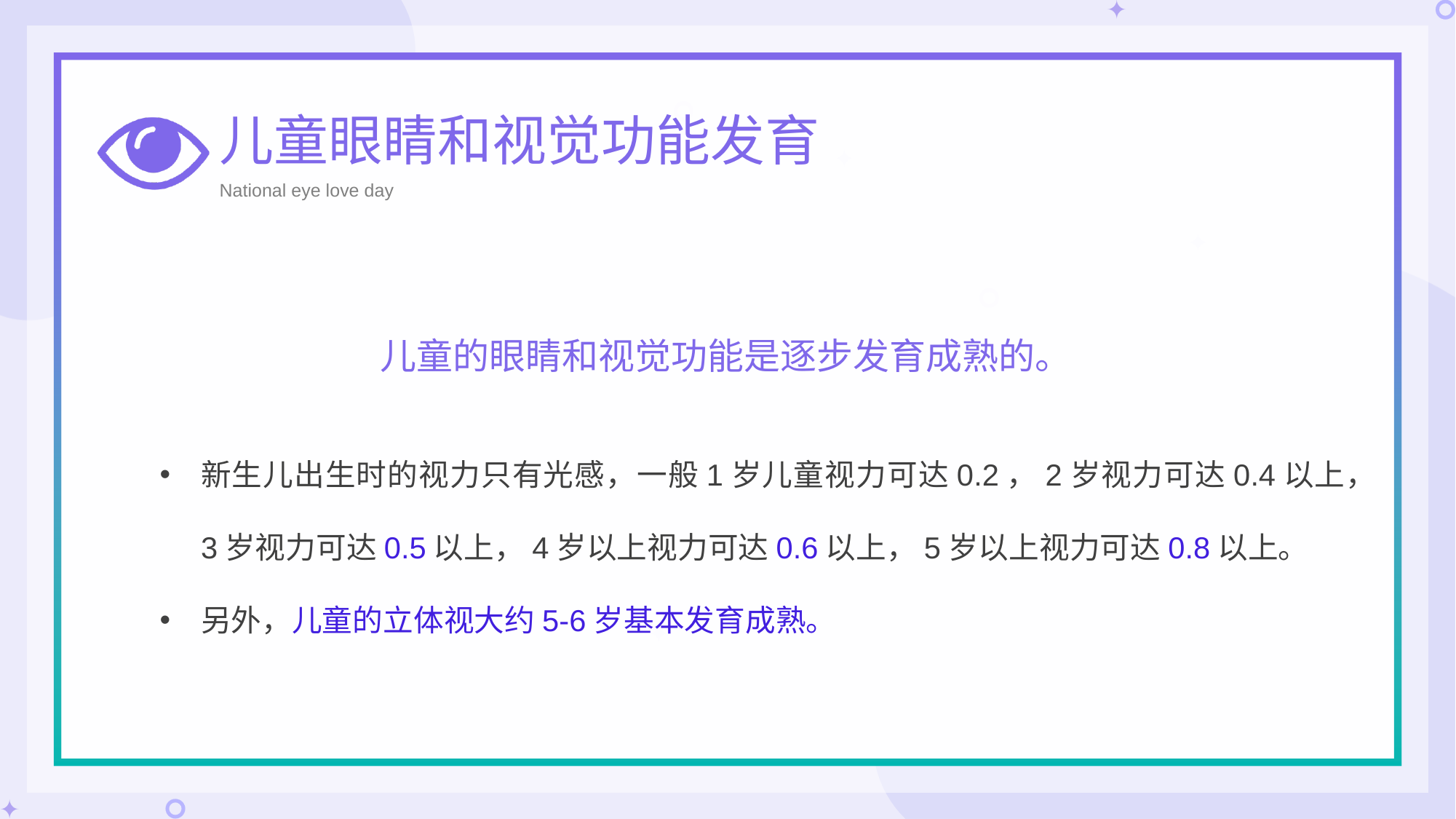

儿童眼睛和视觉功能发育
National eye love day
儿童的眼睛和视觉功能是逐步发育成熟的。
新生儿出生时的视力只有光感，一般1岁儿童视力可达0.2，2岁视力可达0.4以上，3岁视力可达0.5以上，4岁以上视力可达0.6以上，5岁以上视力可达0.8以上。
另外，儿童的立体视大约5-6岁基本发育成熟。